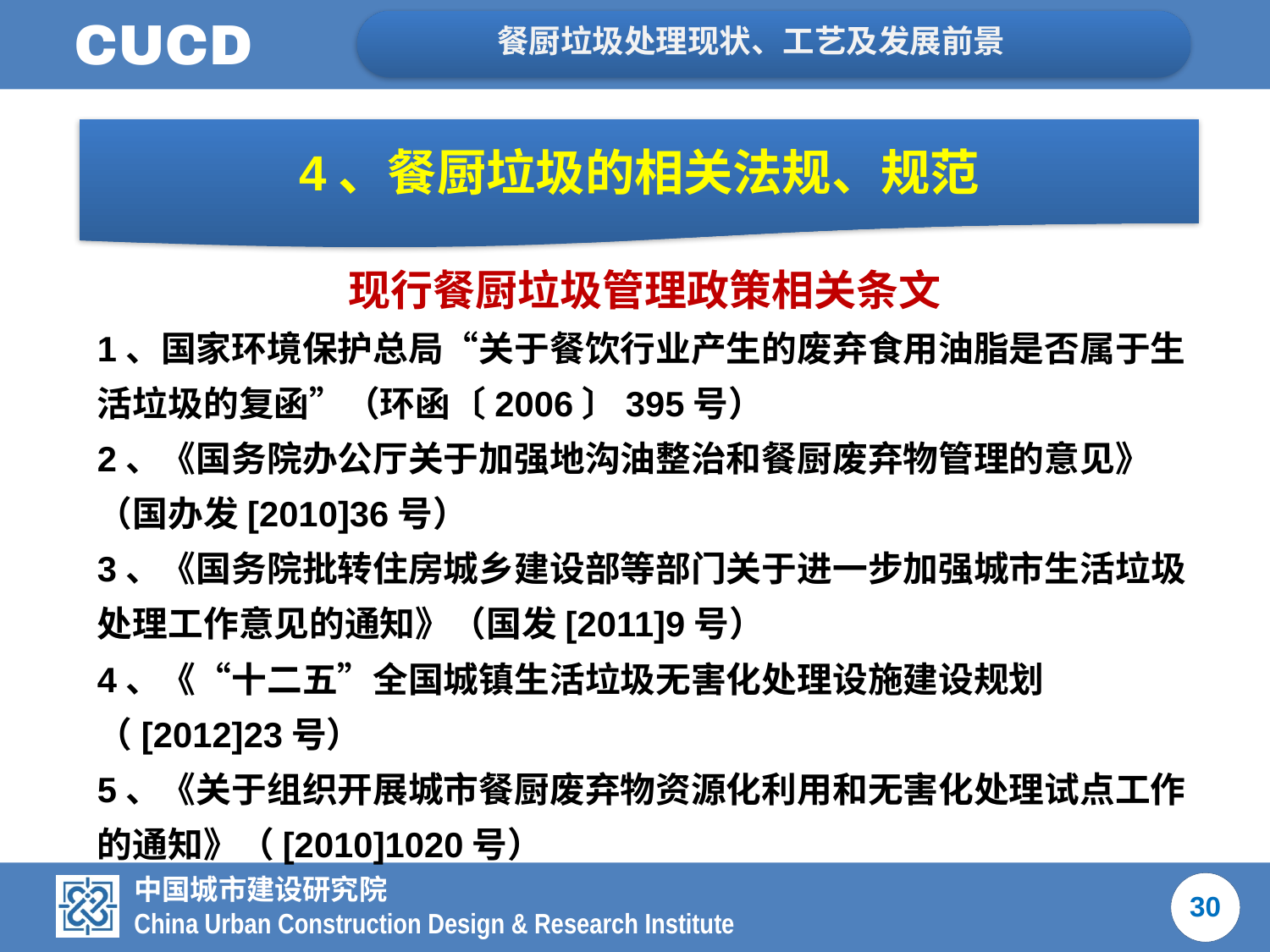

4、餐厨垃圾的相关法规、规范
现行餐厨垃圾管理政策相关条文
1、国家环境保护总局“关于餐饮行业产生的废弃食用油脂是否属于生活垃圾的复函”（环函〔2006〕395号）
2、《国务院办公厅关于加强地沟油整治和餐厨废弃物管理的意见》（国办发[2010]36号）
3、《国务院批转住房城乡建设部等部门关于进一步加强城市生活垃圾处理工作意见的通知》（国发[2011]9号）
4、《“十二五”全国城镇生活垃圾无害化处理设施建设规划（[2012]23号）
5、《关于组织开展城市餐厨废弃物资源化利用和无害化处理试点工作的通知》（[2010]1020号）

30